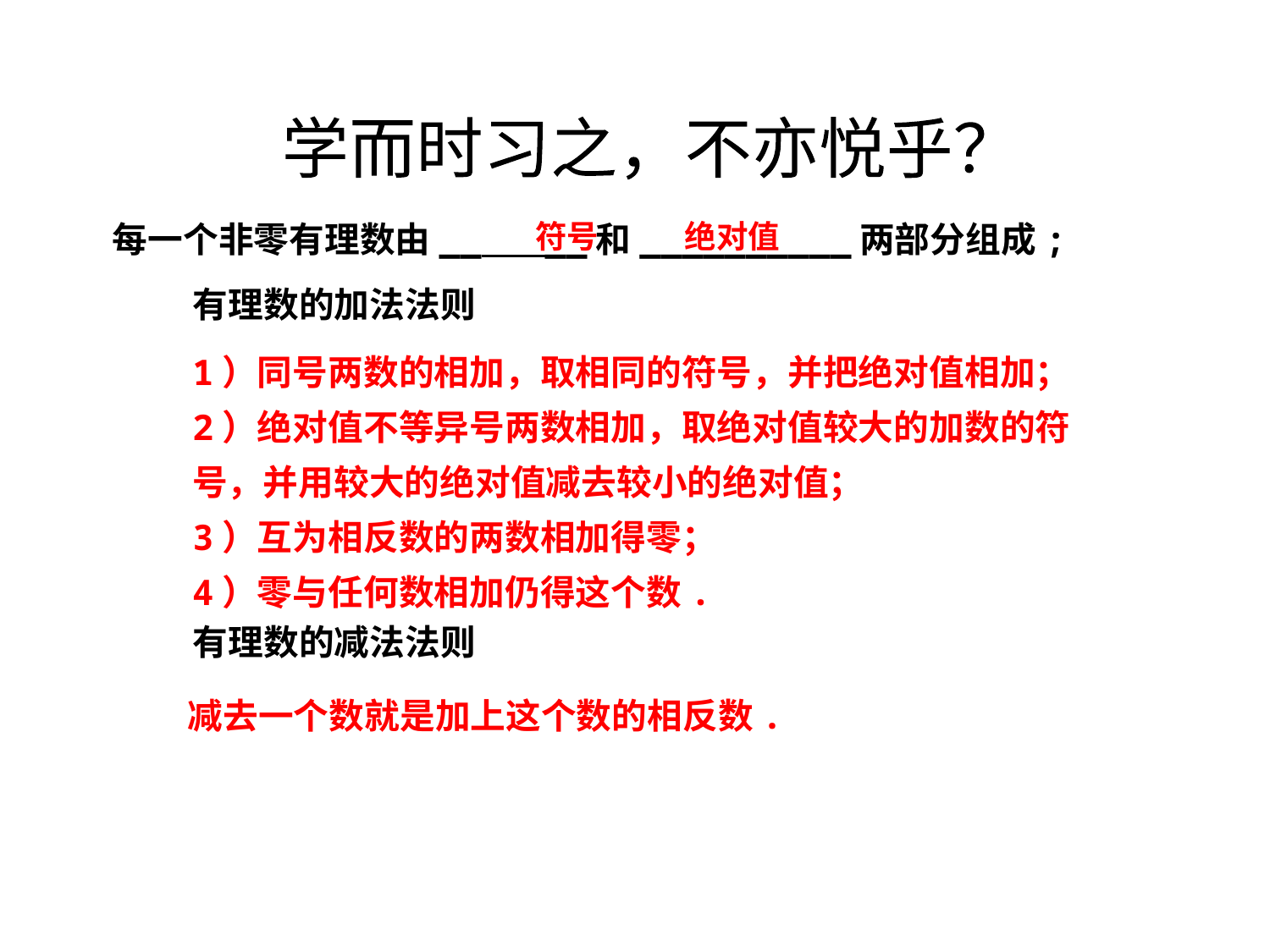

学而时习之，不亦悦乎？
每一个非零有理数由__   __和__________两部分组成;
符号
绝对值
有理数的加法法则
1）同号两数的相加，取相同的符号，并把绝对值相加；
2）绝对值不等异号两数相加，取绝对值较大的加数的符号，并用较大的绝对值减去较小的绝对值；
3）互为相反数的两数相加得零；
4）零与任何数相加仍得这个数.
有理数的减法法则
减去一个数就是加上这个数的相反数.